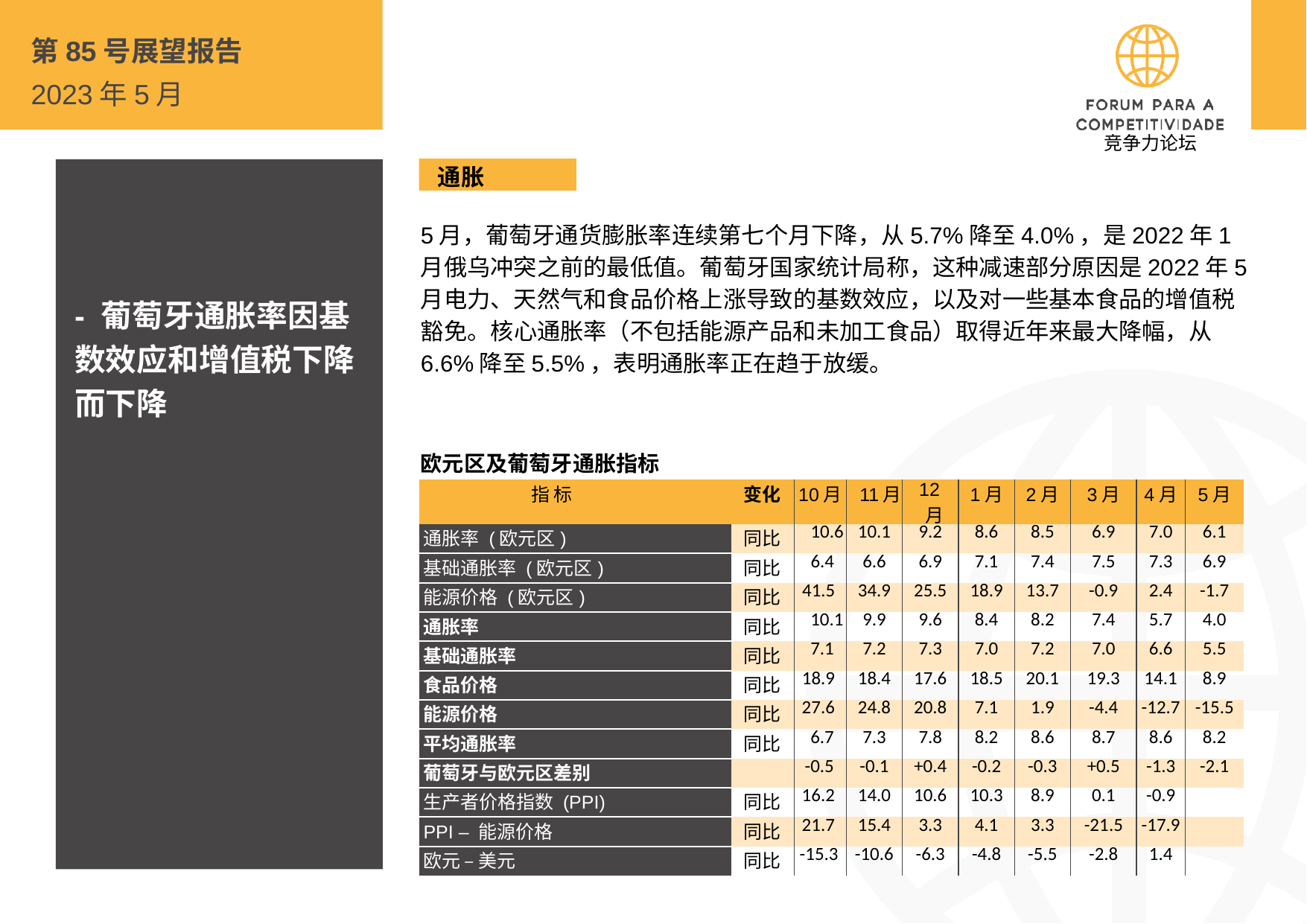

第85号展望报告
2023年5月
   竞争力论坛
通胀

- 葡萄牙通胀率因基数效应和增值税下降而下降

5月，葡萄牙通货膨胀率连续第七个月下降，从5.7%降至4.0%，是2022年1月俄乌冲突之前的最低值。葡萄牙国家统计局称，这种减速部分原因是2022年5月电力、天然气和食品价格上涨导致的基数效应，以及对一些基本食品的增值税豁免。核心通胀率（不包括能源产品和未加工食品）取得近年来最大降幅，从6.6%降至5.5%，表明通胀率正在趋于放缓。

欧元区及葡萄牙通胀指标

| 指 标 | 变化 | 10月 | 11月 | 12月 | 1月 | 2月 | 3月 | 4月 | 5月 |
| --- | --- | --- | --- | --- | --- | --- | --- | --- | --- |
| 通胀率 (欧元区) | 同比 | 10.6 | 10.1 | 9.2 | 8.6 | 8.5 | 6.9 | 7.0 | 6.1 |
| 基础通胀率 (欧元区) | 同比 | 6.4 | 6.6 | 6.9 | 7.1 | 7.4 | 7.5 | 7.3 | 6.9 |
| 能源价格 (欧元区) | 同比 | 41.5 | 34.9 | 25.5 | 18.9 | 13.7 | -0.9 | 2.4 | -1.7 |
| 通胀率 | 同比 | 10.1 | 9.9 | 9.6 | 8.4 | 8.2 | 7.4 | 5.7 | 4.0 |
| 基础通胀率 | 同比 | 7.1 | 7.2 | 7.3 | 7.0 | 7.2 | 7.0 | 6.6 | 5.5 |
| 食品价格 | 同比 | 18.9 | 18.4 | 17.6 | 18.5 | 20.1 | 19.3 | 14.1 | 8.9 |
| 能源价格 | 同比 | 27.6 | 24.8 | 20.8 | 7.1 | 1.9 | -4.4 | -12.7 | -15.5 |
| 平均通胀率 | 同比 | 6.7 | 7.3 | 7.8 | 8.2 | 8.6 | 8.7 | 8.6 | 8.2 |
| 葡萄牙与欧元区差别 |  | -0.5 | -0.1 | +0.4 | -0.2 | -0.3 | +0.5 | -1.3 | -2.1 |
| 生产者价格指数 (PPI) | 同比 | 16.2 | 14.0 | 10.6 | 10.3 | 8.9 | 0.1 | -0.9 |  |
| PPI – 能源价格 | 同比 | 21.7 | 15.4 | 3.3 | 4.1 | 3.3 | -21.5 | -17.9 |  |
| 欧元 – 美元 | 同比 | -15.3 | -10.6 | -6.3 | -4.8 | -5.5 | -2.8 | 1.4 |  |